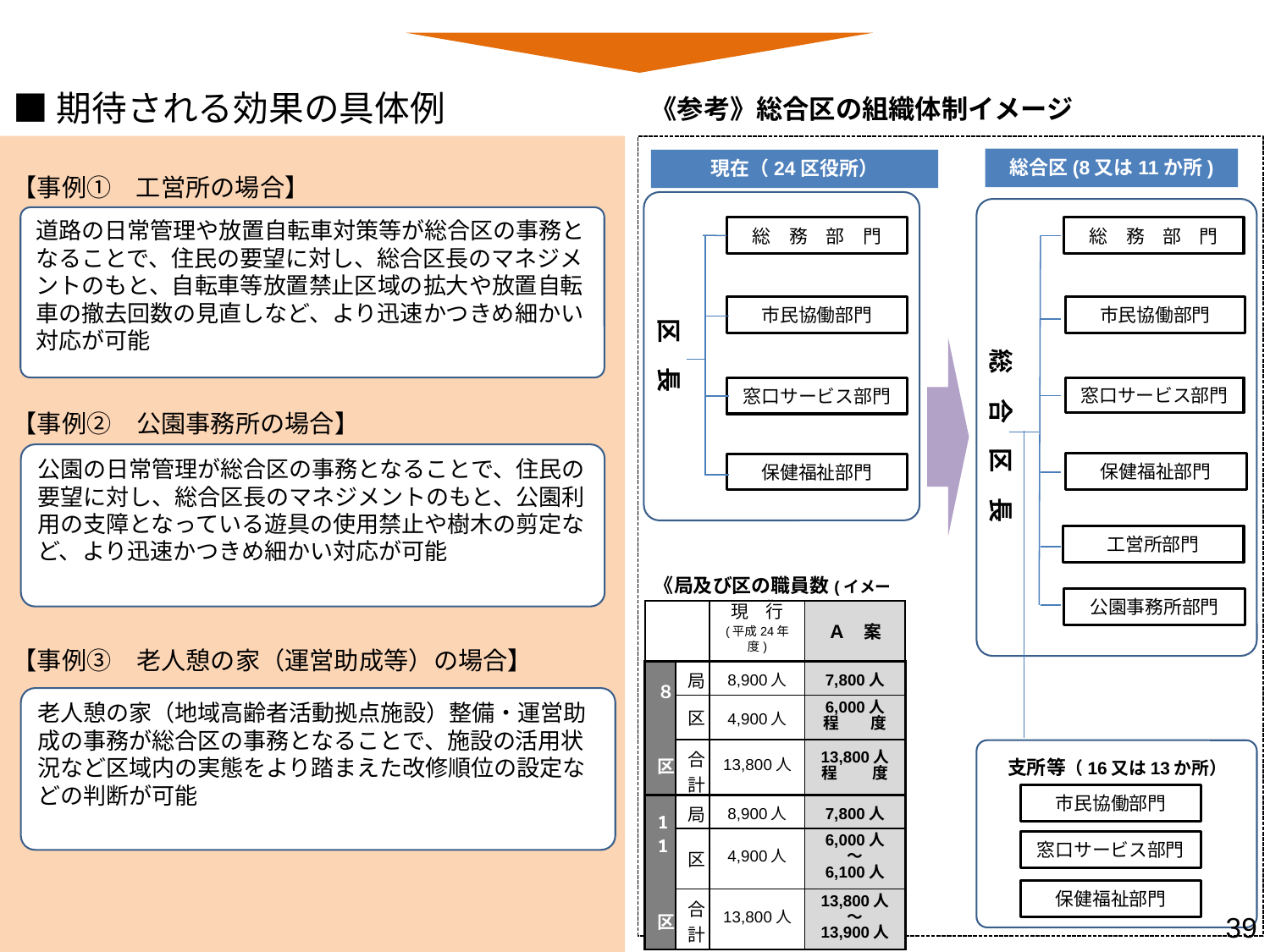

■期待される効果の具体例
《参考》総合区の組織体制イメージ

【事例①　工営所の場合】

【事例②　公園事務所の場合】

【事例③　老人憩の家（運営助成等）の場合】

総合区(8又は11か所)
現在（24区役所）

総　務　部　門
総　務　部　門
市民協働部門
市民協働部門

窓口サービス部門
窓口サービス部門
保健福祉部門
保健福祉部門
工営所部門
公園事務所部門
区　長
総　合　区　長
市民協働部門
窓口サービス部門
保健福祉部門
道路の日常管理や放置自転車対策等が総合区の事務となることで、住民の要望に対し、総合区長のマネジメントのもと、自転車等放置禁止区域の拡大や放置自転車の撤去回数の見直しなど、より迅速かつきめ細かい対応が可能
公園の日常管理が総合区の事務となることで、住民の要望に対し、総合区長のマネジメントのもと、公園利用の支障となっている遊具の使用禁止や樹木の剪定など、より迅速かつきめ細かい対応が可能
《局及び区の職員数(イメージ)》
|  |  | 現　行 (平成24年度) | Ａ　案 |
| --- | --- | --- | --- |
| ８ 　区 | 局 | 8,900人 | 7,800人 |
|  | 区 | 4,900人 | 6,000人 程　　度 |
|  | 合計 | 13,800人 | 13,800人 程　　 度 |
| 11　　区 | 局 | 8,900人 | 7,800人 |
|  | 区 | 4,900人 | 6,000人 ～ 6,100人 |
|  | 合計 | 13,800人 | 13,800人 ～ 13,900人 |
老人憩の家（地域高齢者活動拠点施設）整備・運営助成の事務が総合区の事務となることで、施設の活用状況など区域内の実態をより踏まえた改修順位の設定などの判断が可能

　　支所等（16又は13か所）
39